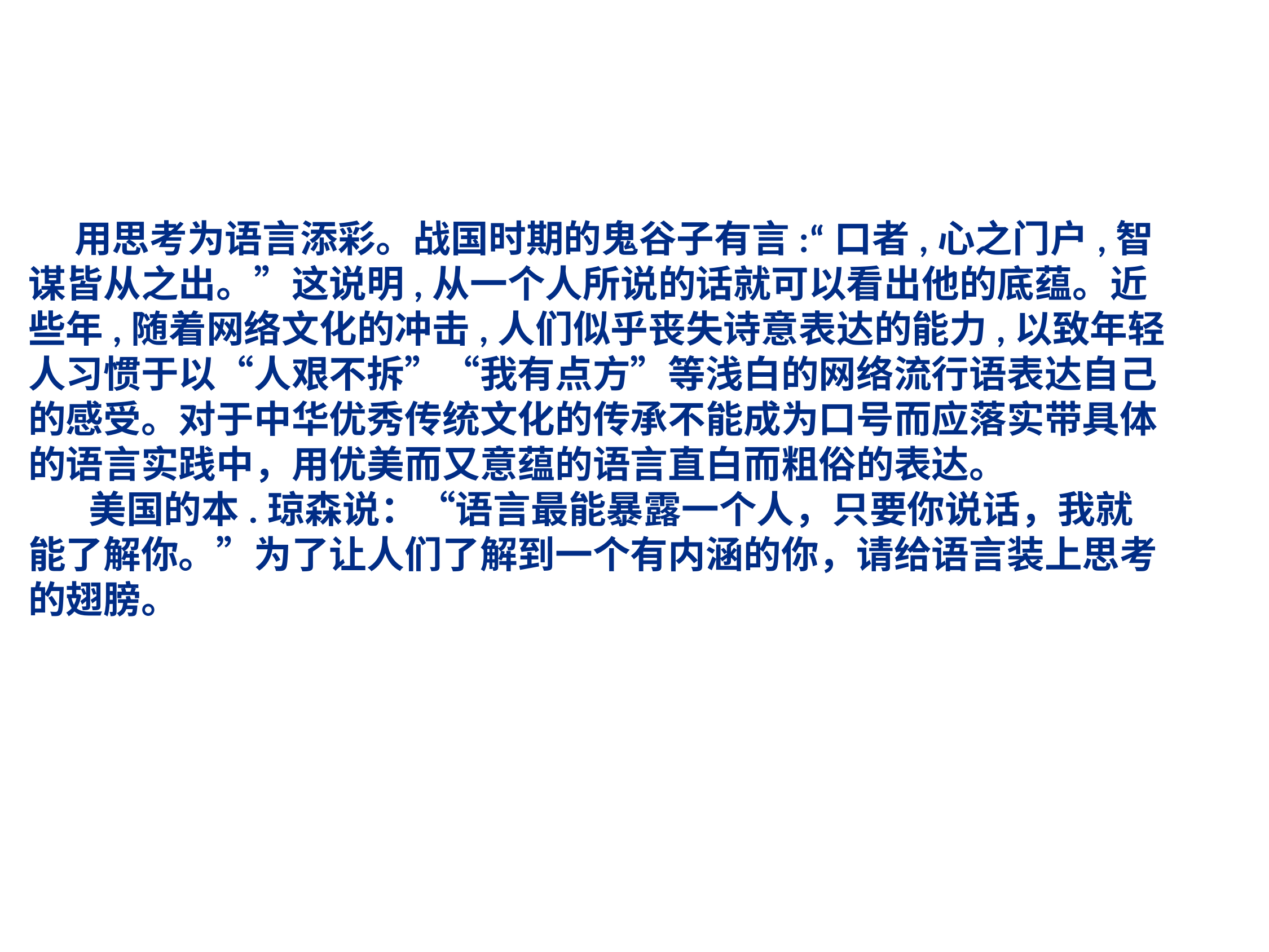

用思考为语言添彩。战国时期的鬼谷子有言:“口者,心之门户,智谋皆从之出。”这说明,从一个人所说的话就可以看出他的底蕴。近些年,随着网络文化的冲击,人们似乎丧失诗意表达的能力,以致年轻人习惯于以“人艰不拆”“我有点方”等浅白的网络流行语表达自己的感受。对于中华优秀传统文化的传承不能成为口号而应落实带具体的语言实践中，用优美而又意蕴的语言直白而粗俗的表达。
      美国的本.琼森说：“语言最能暴露一个人，只要你说话，我就能了解你。”为了让人们了解到一个有内涵的你，请给语言装上思考的翅膀。

#